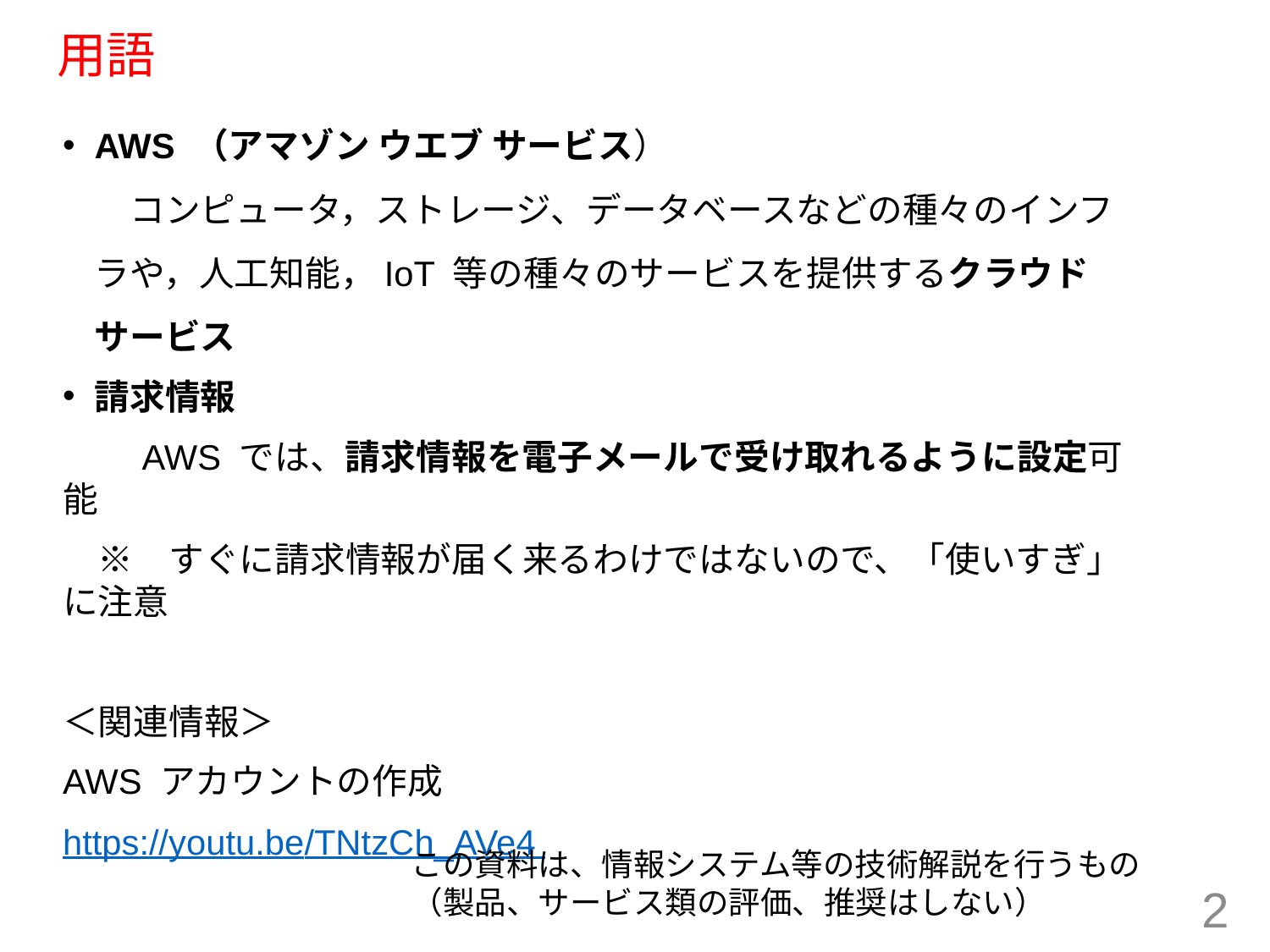

# 用語
AWS （アマゾン ウエブ サービス）
　コンピュータ，ストレージ、データベースなどの種々のインフラや，人工知能，IoT 等の種々のサービスを提供するクラウドサービス
請求情報
　　AWS では、請求情報を電子メールで受け取れるように設定可能
　※　すぐに請求情報が届く来るわけではないので、「使いすぎ」に注意

＜関連情報＞
AWS アカウントの作成
https://youtu.be/TNtzCh_AVe4

この資料は、情報システム等の技術解説を行うもの
（製品、サービス類の評価、推奨はしない）
2